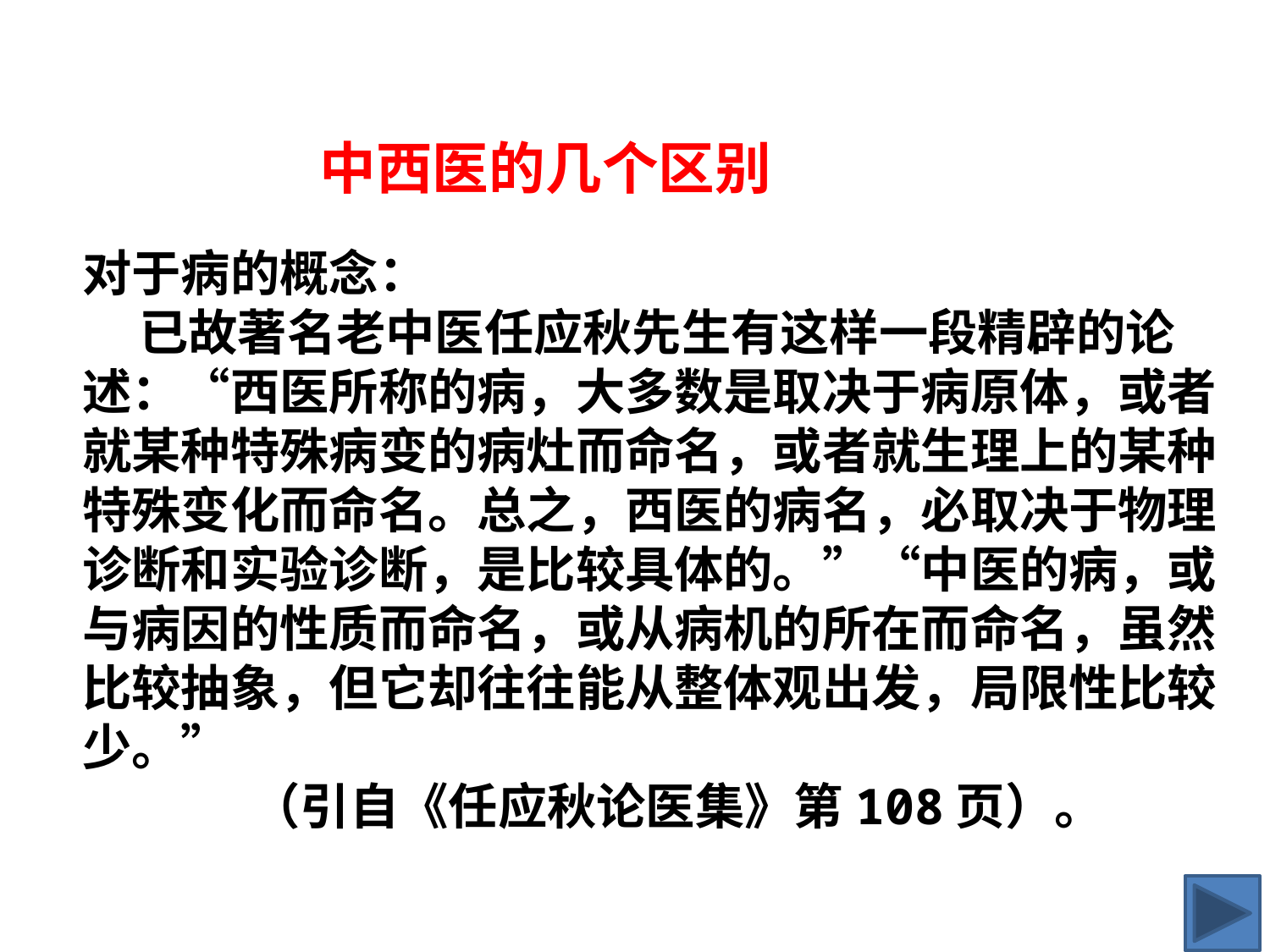

中西医的几个区别
对于病的概念：
    已故著名老中医任应秋先生有这样一段精辟的论
述：“西医所称的病，大多数是取决于病原体，或者
就某种特殊病变的病灶而命名，或者就生理上的某种
特殊变化而命名。总之，西医的病名，必取决于物理
诊断和实验诊断，是比较具体的。”“中医的病，或
与病因的性质而命名，或从病机的所在而命名，虽然
比较抽象，但它却往往能从整体观出发，局限性比较
少。”
              （引自《任应秋论医集》第108页）。